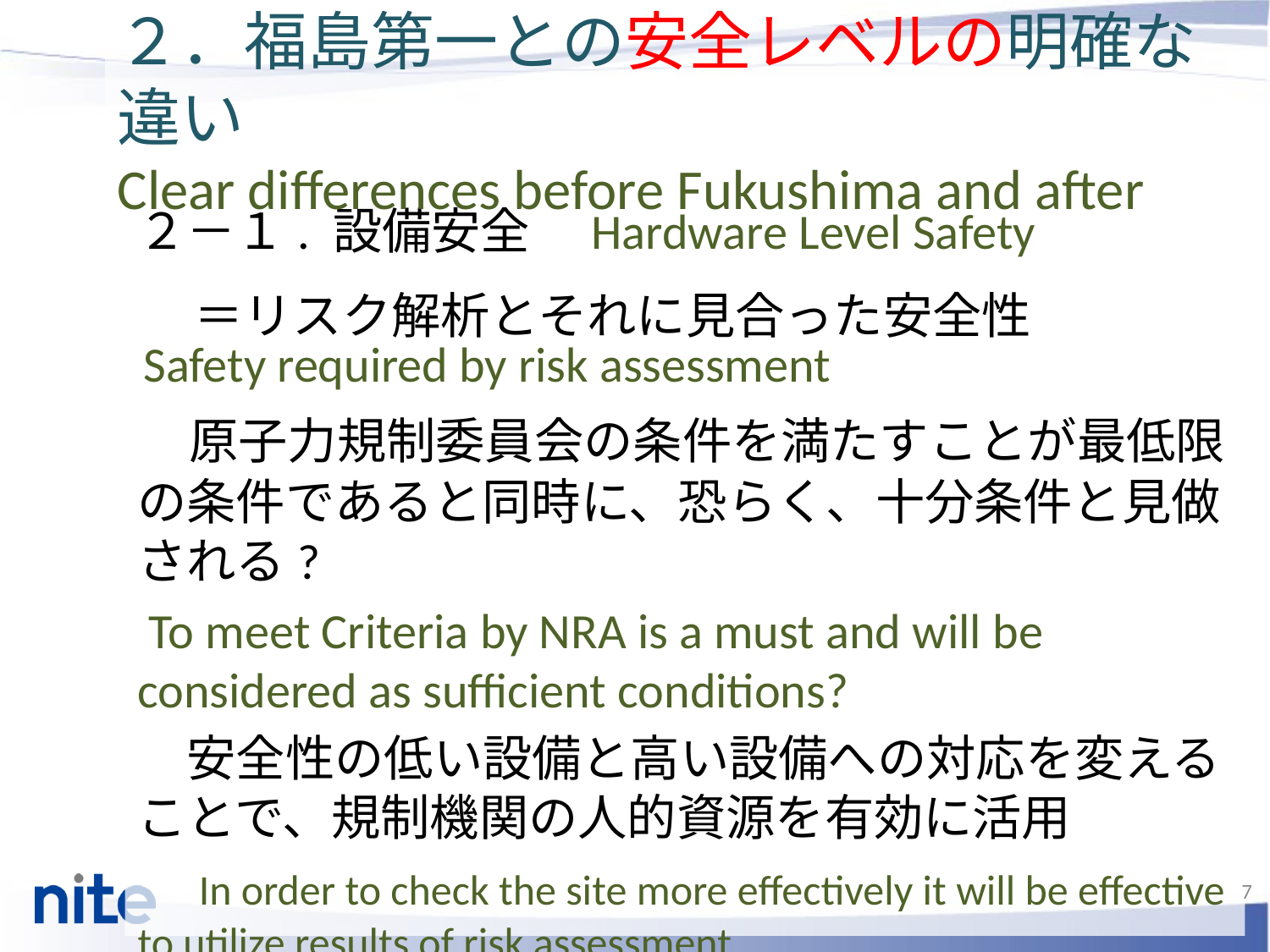

２．福島第一との安全レベルの明確な違い
Clear differences before Fukushima and after
２－１. 設備安全　Hardware Level Safety
　＝リスク解析とそれに見合った安全性
　　Safety required by risk assessment
   原子力規制委員会の条件を満たすことが最低限の条件であると同時に、恐らく、十分条件と見做される?
 To meet Criteria by NRA is a must and will be considered as sufficient conditions?
　安全性の低い設備と高い設備への対応を変えることで、規制機関の人的資源を有効に活用
　In order to check the site more effectively it will be effective to utilize results of risk assessment.

7